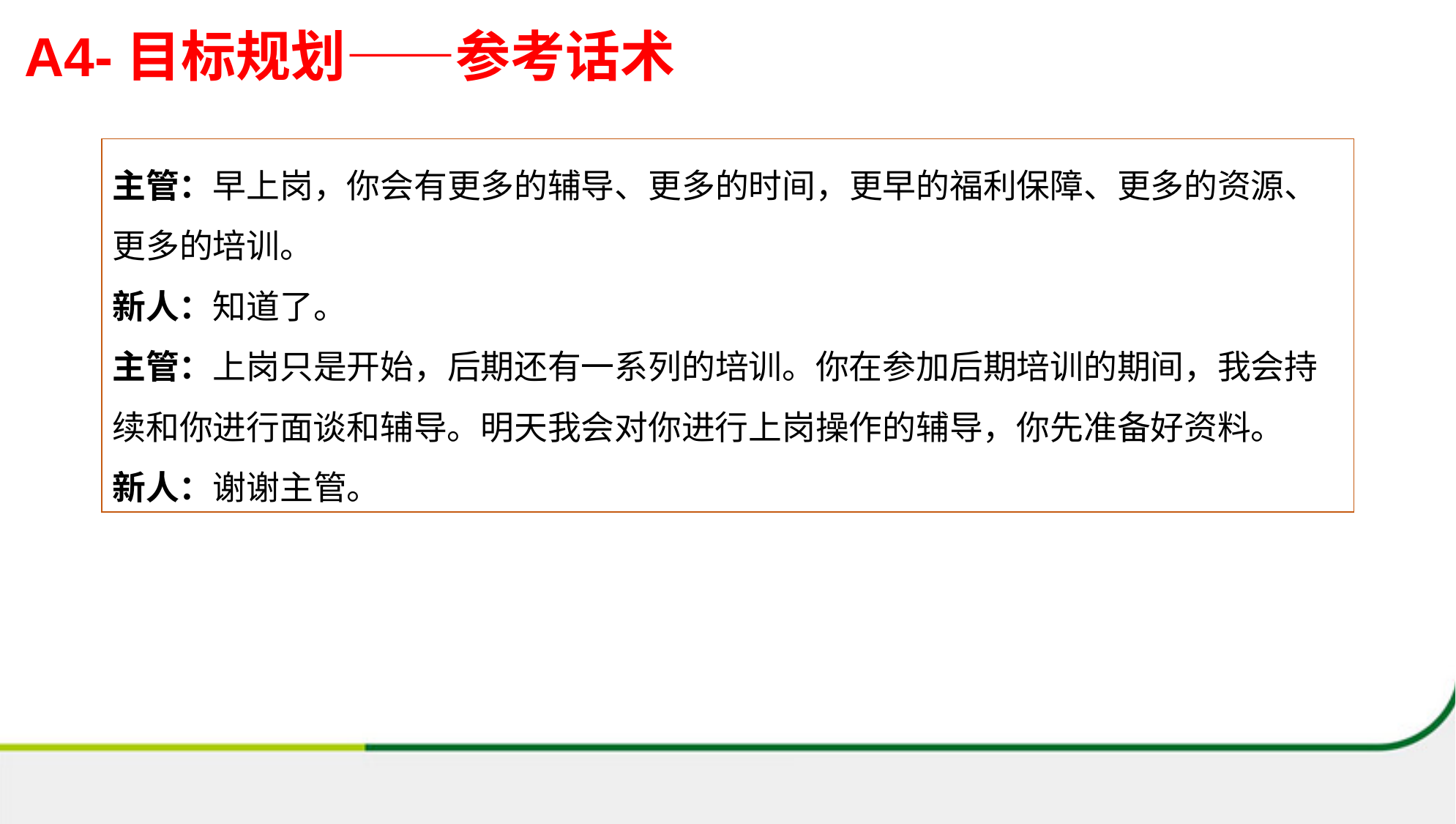

# A4-目标规划——参考话术
主管：早上岗，你会有更多的辅导、更多的时间，更早的福利保障、更多的资源、更多的培训。
新人：知道了。
主管：上岗只是开始，后期还有一系列的培训。你在参加后期培训的期间，我会持续和你进行面谈和辅导。明天我会对你进行上岗操作的辅导，你先准备好资料。
新人：谢谢主管。